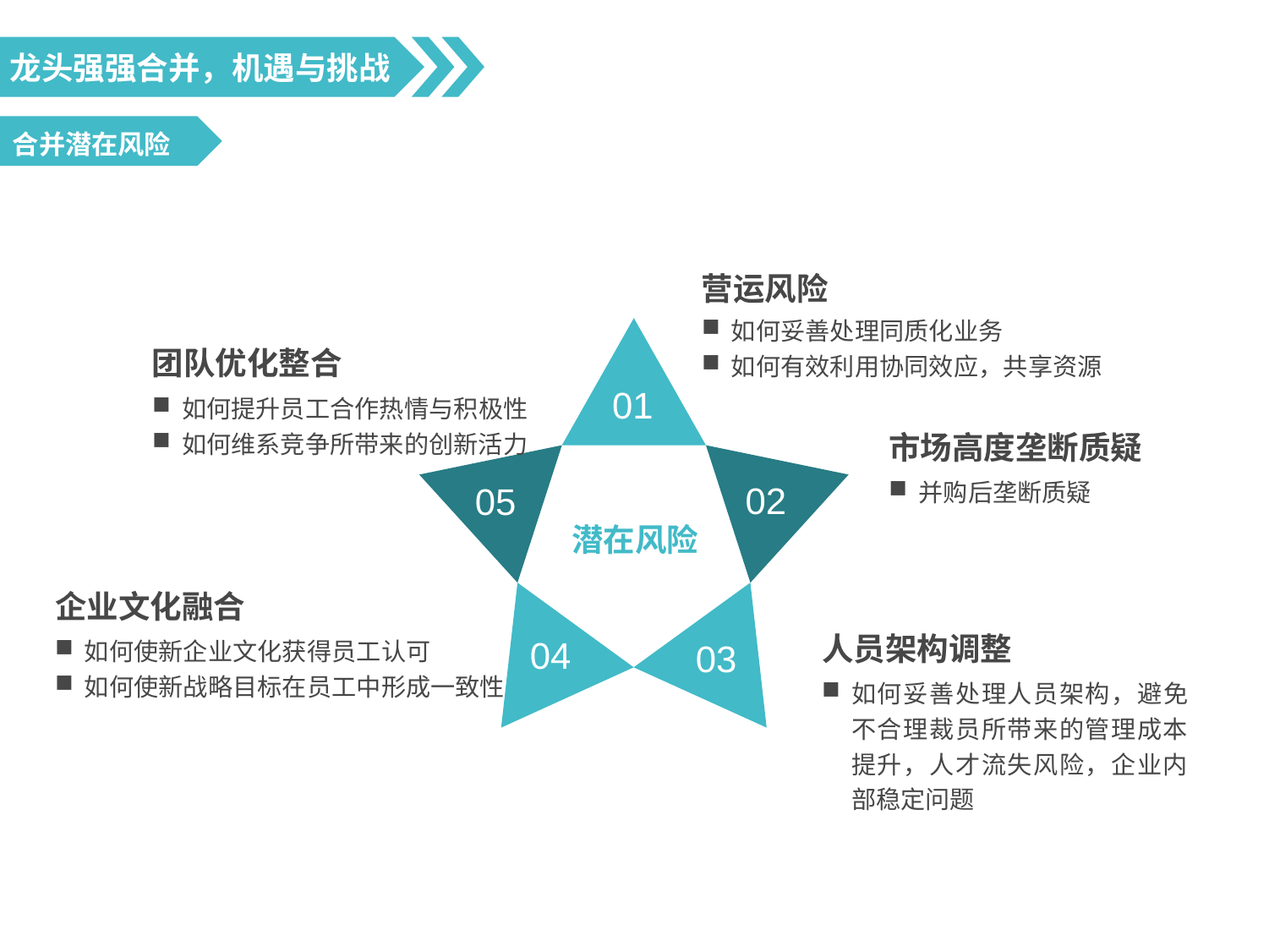

龙头强强合并，机遇与挑战

合并潜在风险
营运风险
如何妥善处理同质化业务
如何有效利用协同效应，共享资源

团队优化整合
01
如何提升员工合作热情与积极性
如何维系竞争所带来的创新活力
市场高度垄断质疑

并购后垄断质疑
02
05
潜在风险

企业文化融合
人员架构调整
如何使新企业文化获得员工认可
如何使新战略目标在员工中形成一致性
04
03
如何妥善处理人员架构，避免不合理裁员所带来的管理成本提升，人才流失风险，企业内部稳定问题